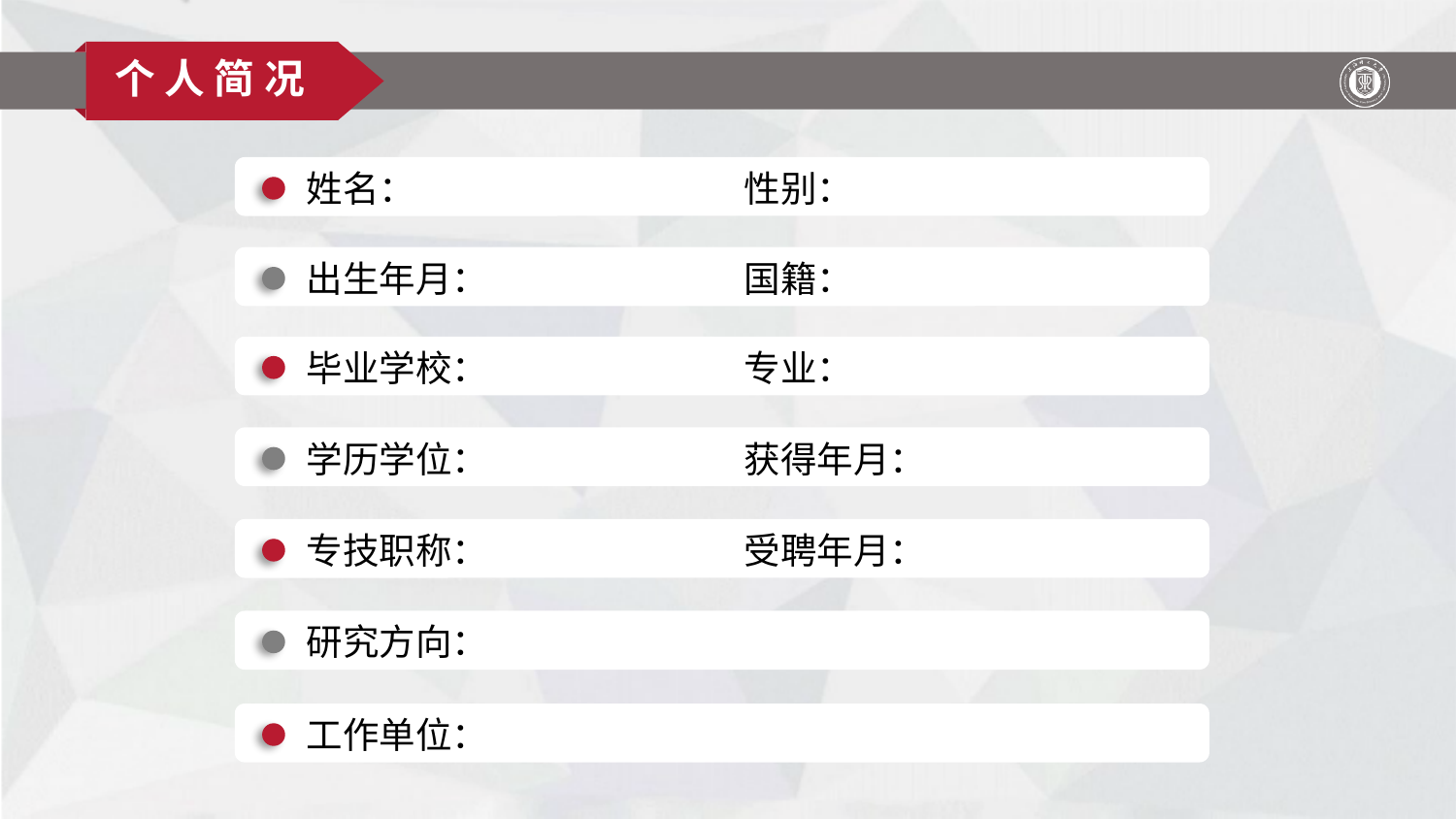

个 人 简 况
姓名：
性别：
出生年月：
国籍：
毕业学校：
专业：
学历学位：
获得年月：
专技职称：
受聘年月：
研究方向：
工作单位：